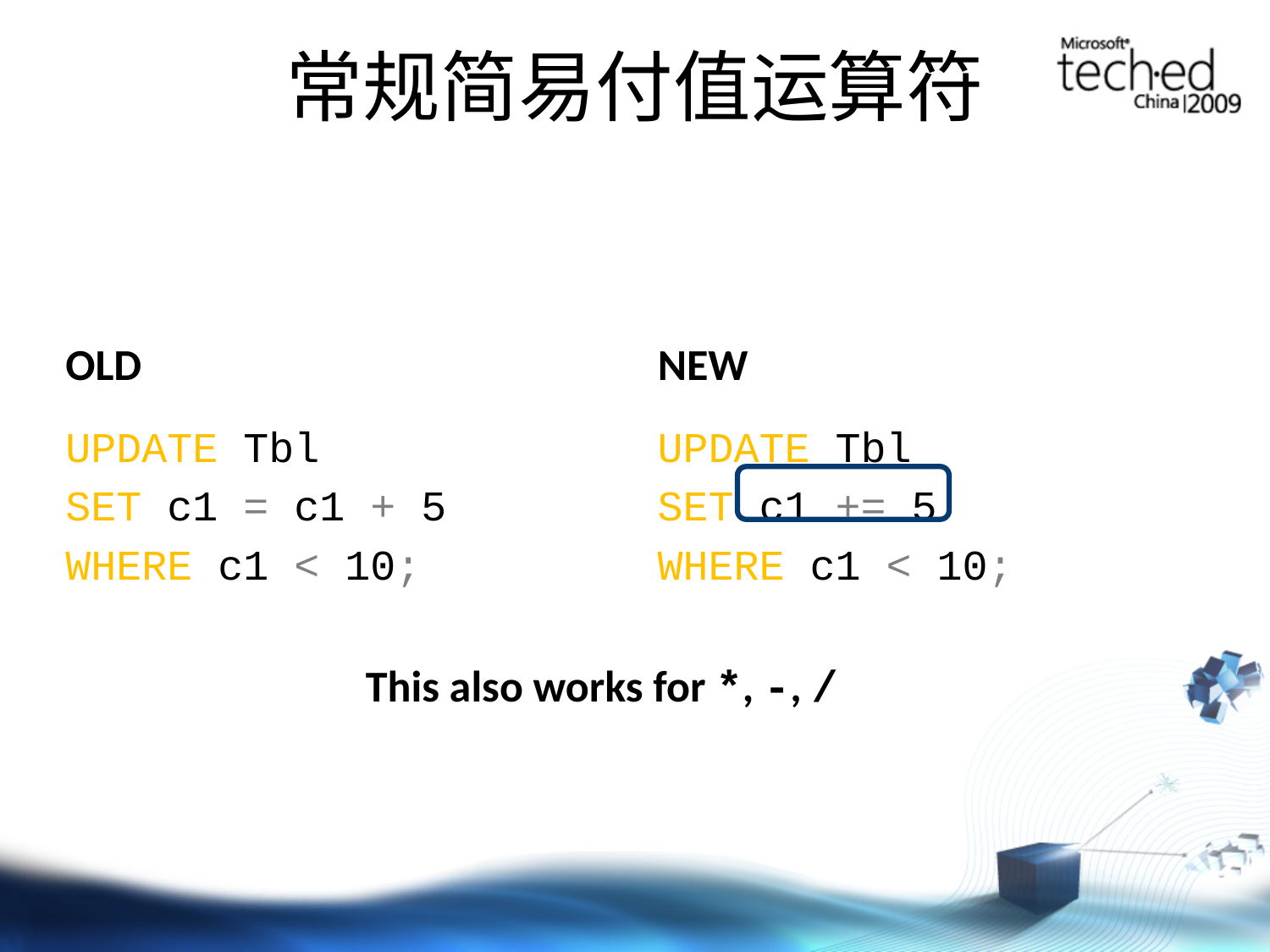

# 常规简易付值运算符
OLD
NEW
UPDATE Tbl
SET c1 = c1 + 5
WHERE c1 < 10;
UPDATE Tbl
SET c1 += 5
WHERE c1 < 10;

This also works for *, -, /